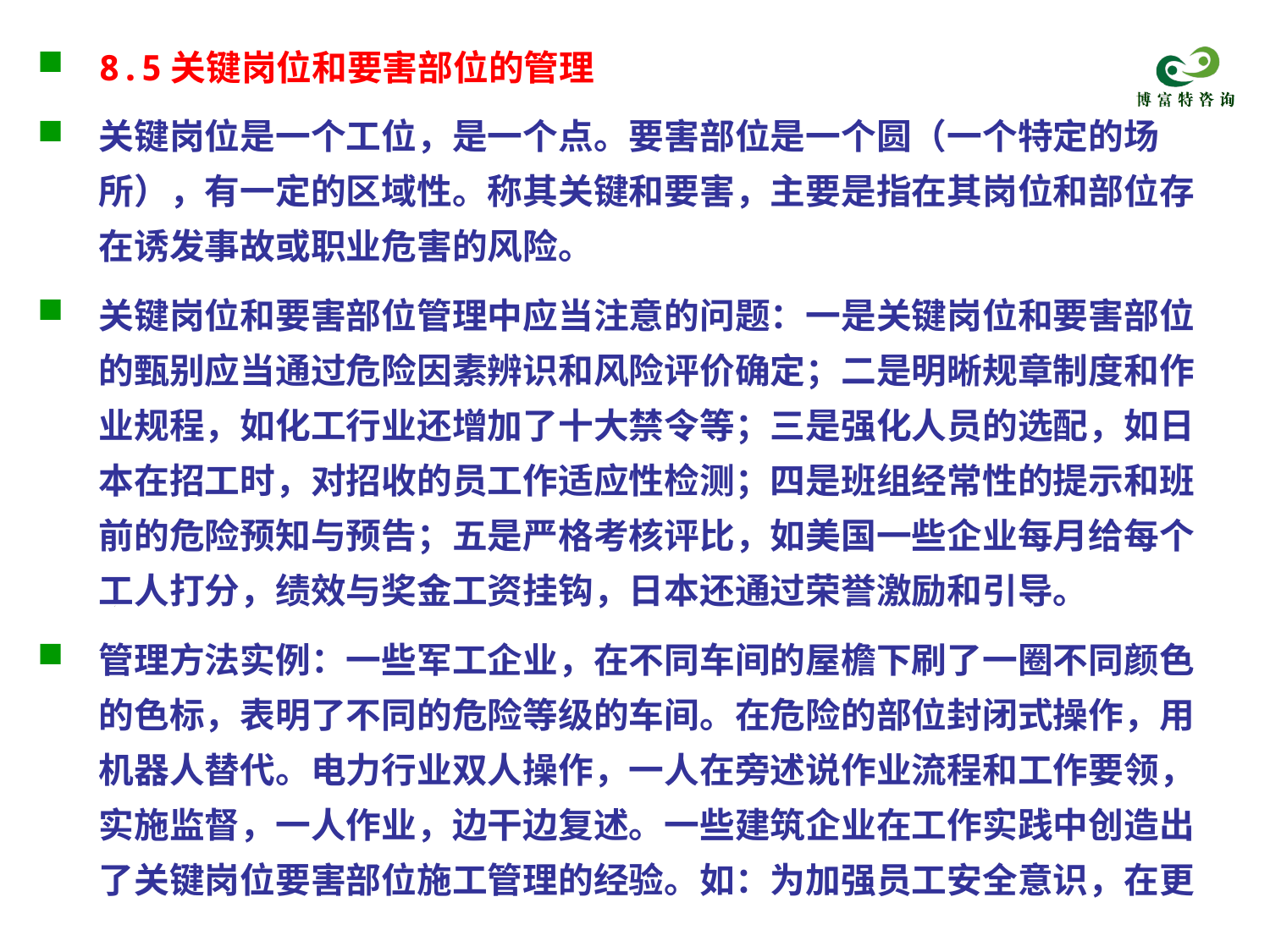

8.5关键岗位和要害部位的管理
关键岗位是一个工位，是一个点。要害部位是一个圆（一个特定的场所），有一定的区域性。称其关键和要害，主要是指在其岗位和部位存在诱发事故或职业危害的风险。
关键岗位和要害部位管理中应当注意的问题：一是关键岗位和要害部位的甄别应当通过危险因素辨识和风险评价确定；二是明晰规章制度和作业规程，如化工行业还增加了十大禁令等；三是强化人员的选配，如日本在招工时，对招收的员工作适应性检测；四是班组经常性的提示和班前的危险预知与预告；五是严格考核评比，如美国一些企业每月给每个工人打分，绩效与奖金工资挂钩，日本还通过荣誉激励和引导。
管理方法实例：一些军工企业，在不同车间的屋檐下刷了一圈不同颜色的色标，表明了不同的危险等级的车间。在危险的部位封闭式操作，用机器人替代。电力行业双人操作，一人在旁述说作业流程和工作要领，实施监督，一人作业，边干边复述。一些建筑企业在工作实践中创造出了关键岗位要害部位施工管理的经验。如：为加强员工安全意识，在更